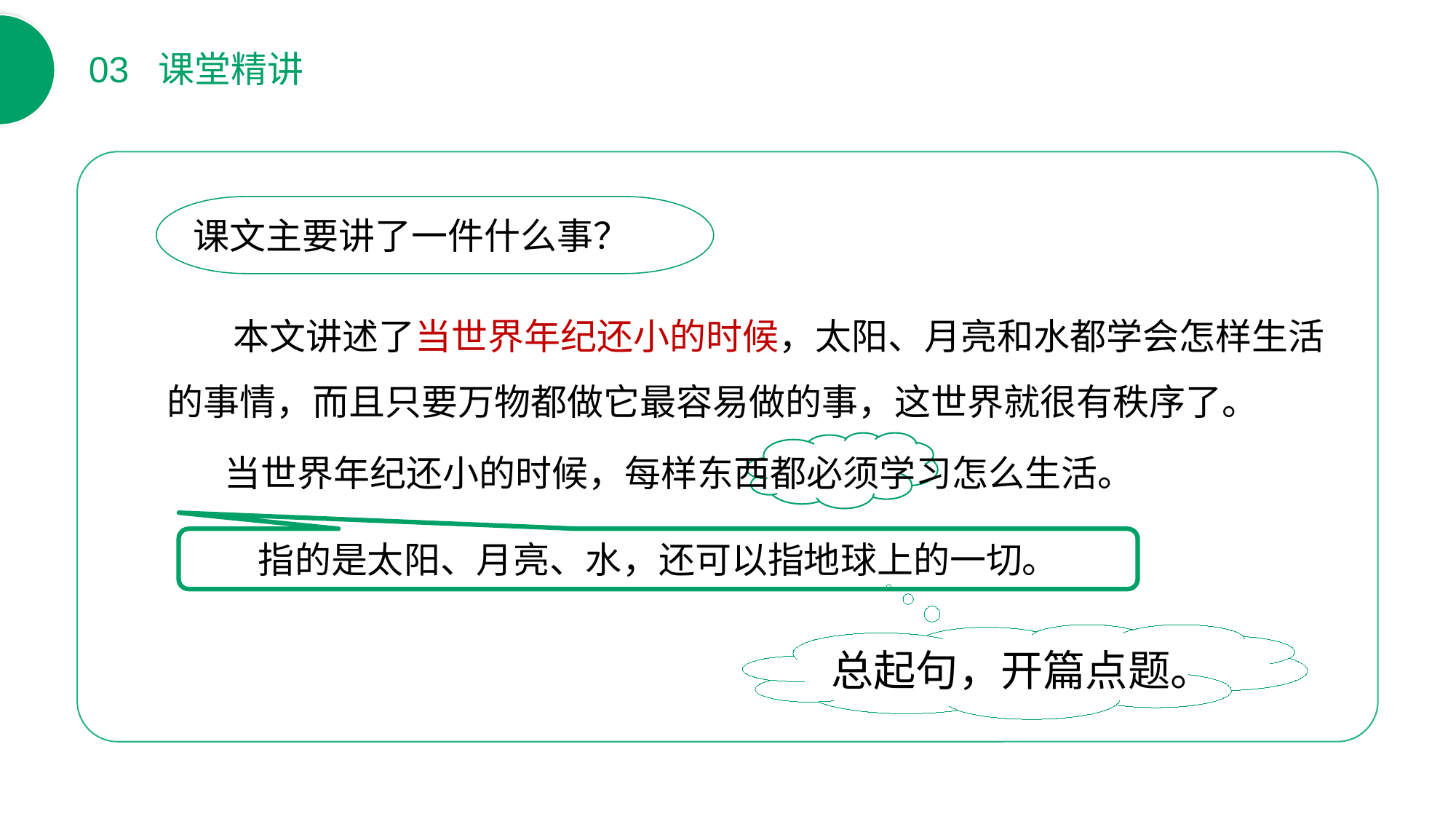

03  课堂精讲
课文主要讲了一件什么事？
       本文讲述了当世界年纪还小的时候，太阳、月亮和水都学会怎样生活的事情，而且只要万物都做它最容易做的事，这世界就很有秩序了。
       当世界年纪还小的时候，每样东西都必须学习怎么生活。

       指的是太阳、月亮、水，还可以指地球上的一切。
总起句，开篇点题。